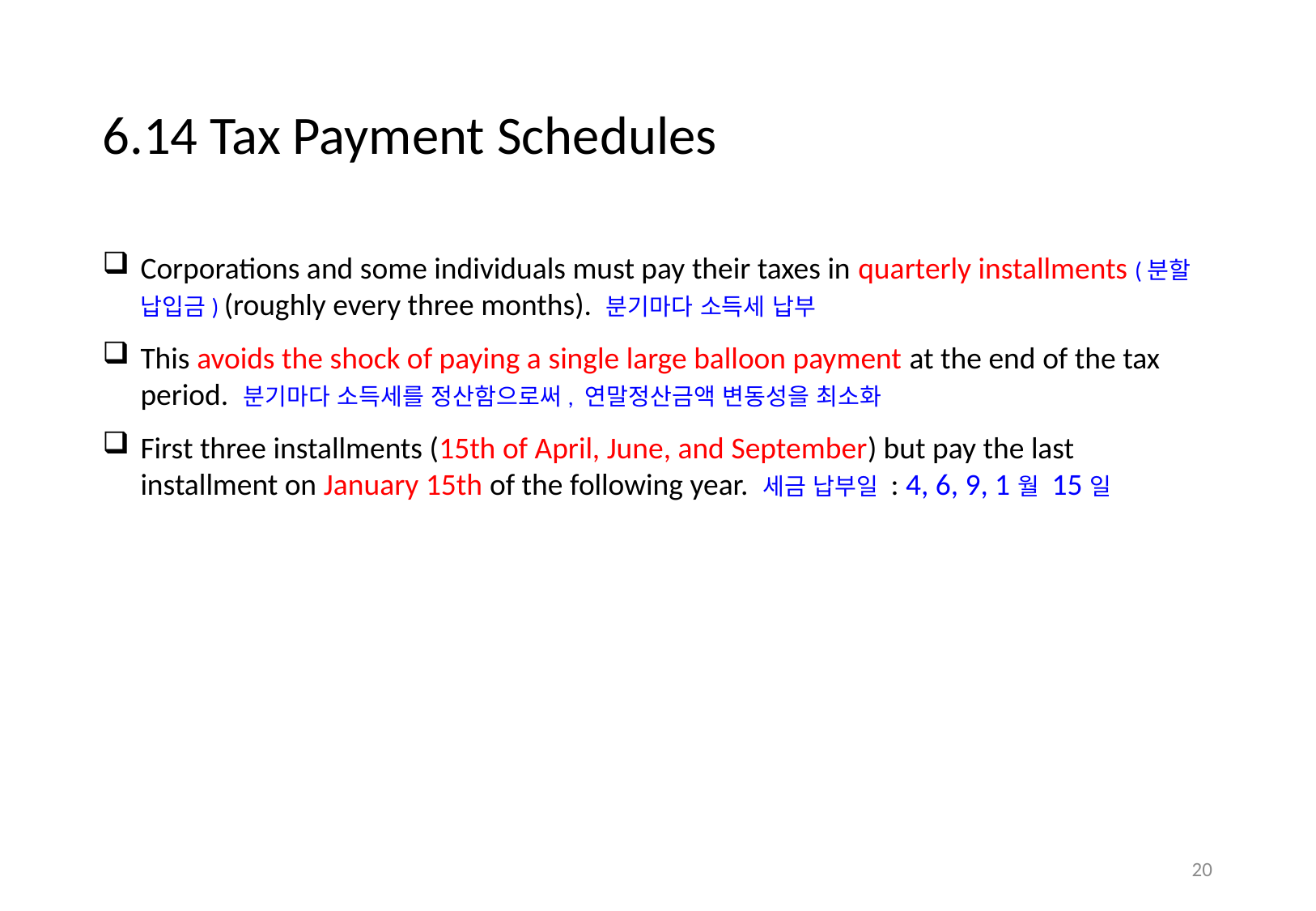

# 6.14 Tax Payment Schedules
Corporations and some individuals must pay their taxes in quarterly installments (분할 납입금) (roughly every three months). 분기마다 소득세 납부
This avoids the shock of paying a single large balloon payment at the end of the tax period. 분기마다 소득세를 정산함으로써, 연말정산금액 변동성을 최소화
First three installments (15th of April, June, and September) but pay the last installment on January 15th of the following year. 세금 납부일 : 4, 6, 9, 1월 15일
20